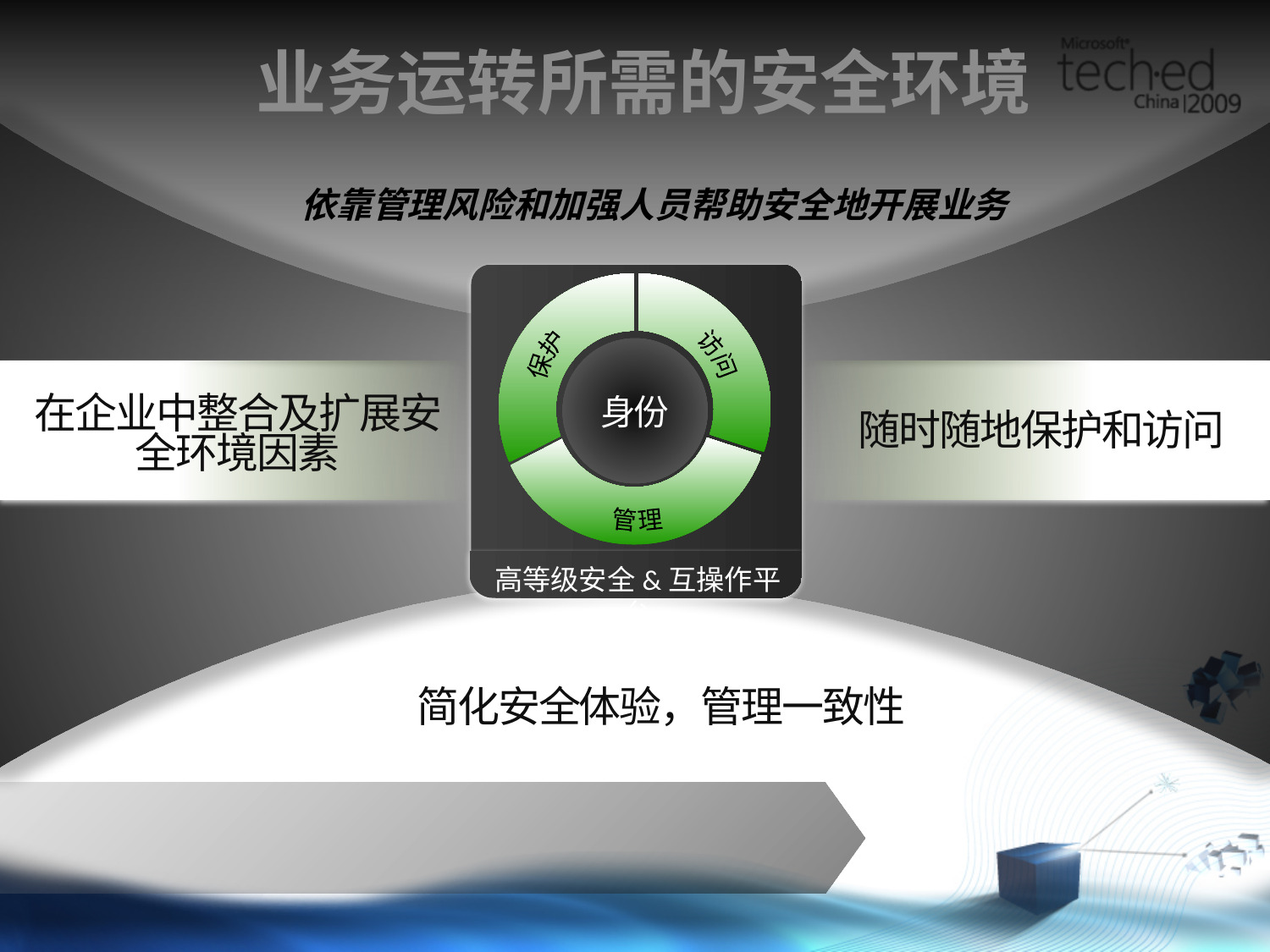

# 业务运转所需的安全环境 依靠管理风险和加强人员帮助安全地开展业务

保护
访问
身份
管理

高等级安全&互操作平台
在企业中整合及扩展安全环境因素

随时随地保护和访问

简化安全体验，管理一致性